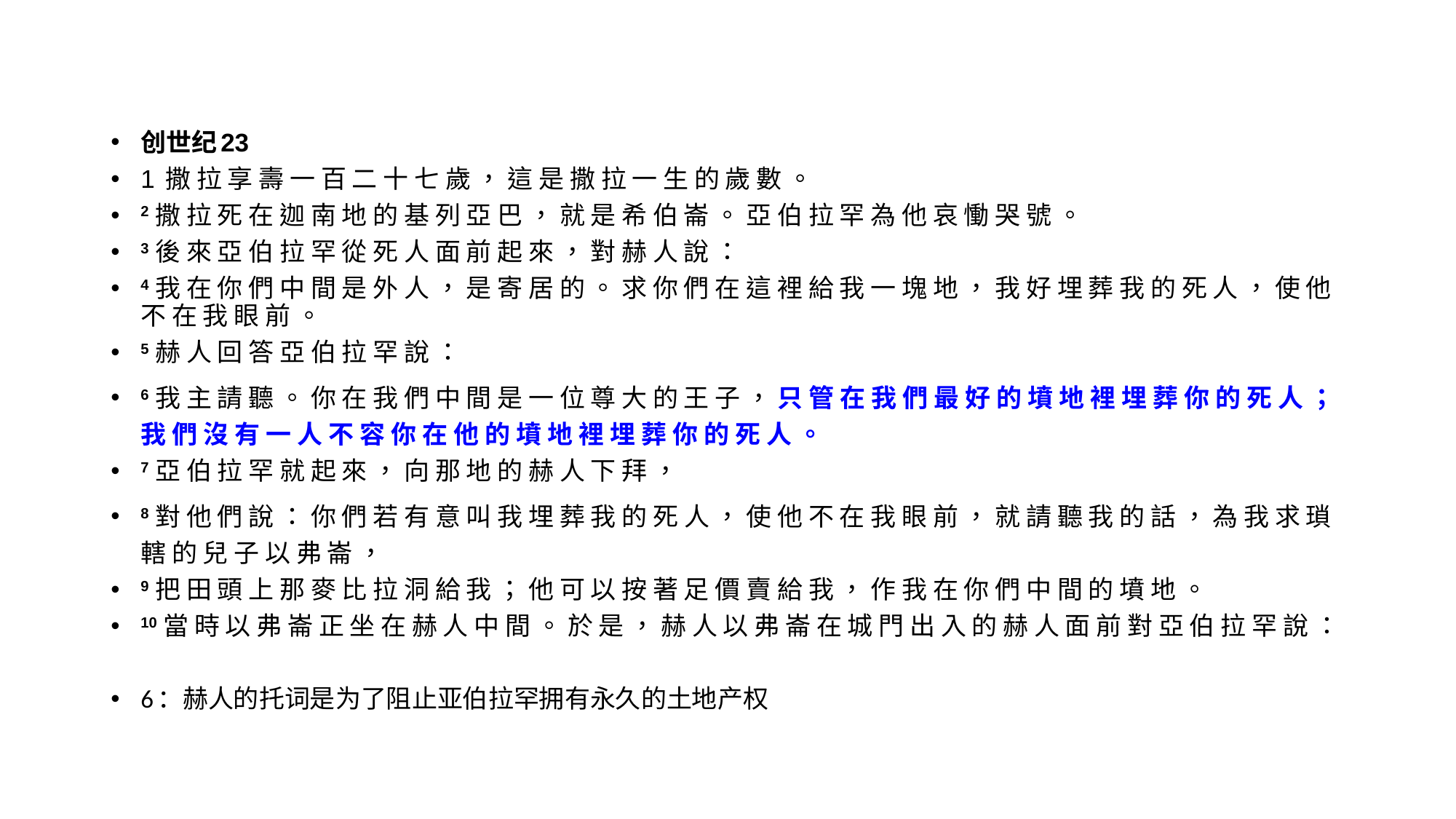

创世纪23
1 撒 拉 享 壽 一 百 二 十 七 歲 ， 這 是 撒 拉 一 生 的 歲 數 。
2 撒 拉 死 在 迦 南 地 的 基 列 亞 巴 ， 就 是 希 伯 崙 。 亞 伯 拉 罕 為 他 哀 慟 哭 號 。
3 後 來 亞 伯 拉 罕 從 死 人 面 前 起 來 ， 對 赫 人 說 ：
4 我 在 你 們 中 間 是 外 人 ， 是 寄 居 的 。 求 你 們 在 這 裡 給 我 一 塊 地 ， 我 好 埋 葬 我 的 死 人 ， 使 他 不 在 我 眼 前 。
5 赫 人 回 答 亞 伯 拉 罕 說 ：
6 我 主 請 聽 。 你 在 我 們 中 間 是 一 位 尊 大 的 王 子 ， 只 管 在 我 們 最 好 的 墳 地 裡 埋 葬 你 的 死 人 ； 我 們 沒 有 一 人 不 容 你 在 他 的 墳 地 裡 埋 葬 你 的 死 人 。
7 亞 伯 拉 罕 就 起 來 ， 向 那 地 的 赫 人 下 拜 ，
8 對 他 們 說 ： 你 們 若 有 意 叫 我 埋 葬 我 的 死 人 ， 使 他 不 在 我 眼 前 ， 就 請 聽 我 的 話 ， 為 我 求 瑣 轄 的 兒 子 以 弗 崙 ，
9 把 田 頭 上 那 麥 比 拉 洞 給 我 ； 他 可 以 按 著 足 價 賣 給 我 ， 作 我 在 你 們 中 間 的 墳 地 。
10 當 時 以 弗 崙 正 坐 在 赫 人 中 間 。 於 是 ， 赫 人 以 弗 崙 在 城 門 出 入 的 赫 人 面 前 對 亞 伯 拉 罕 說 ：

6：赫人的托词是为了阻止亚伯拉罕拥有永久的土地产权